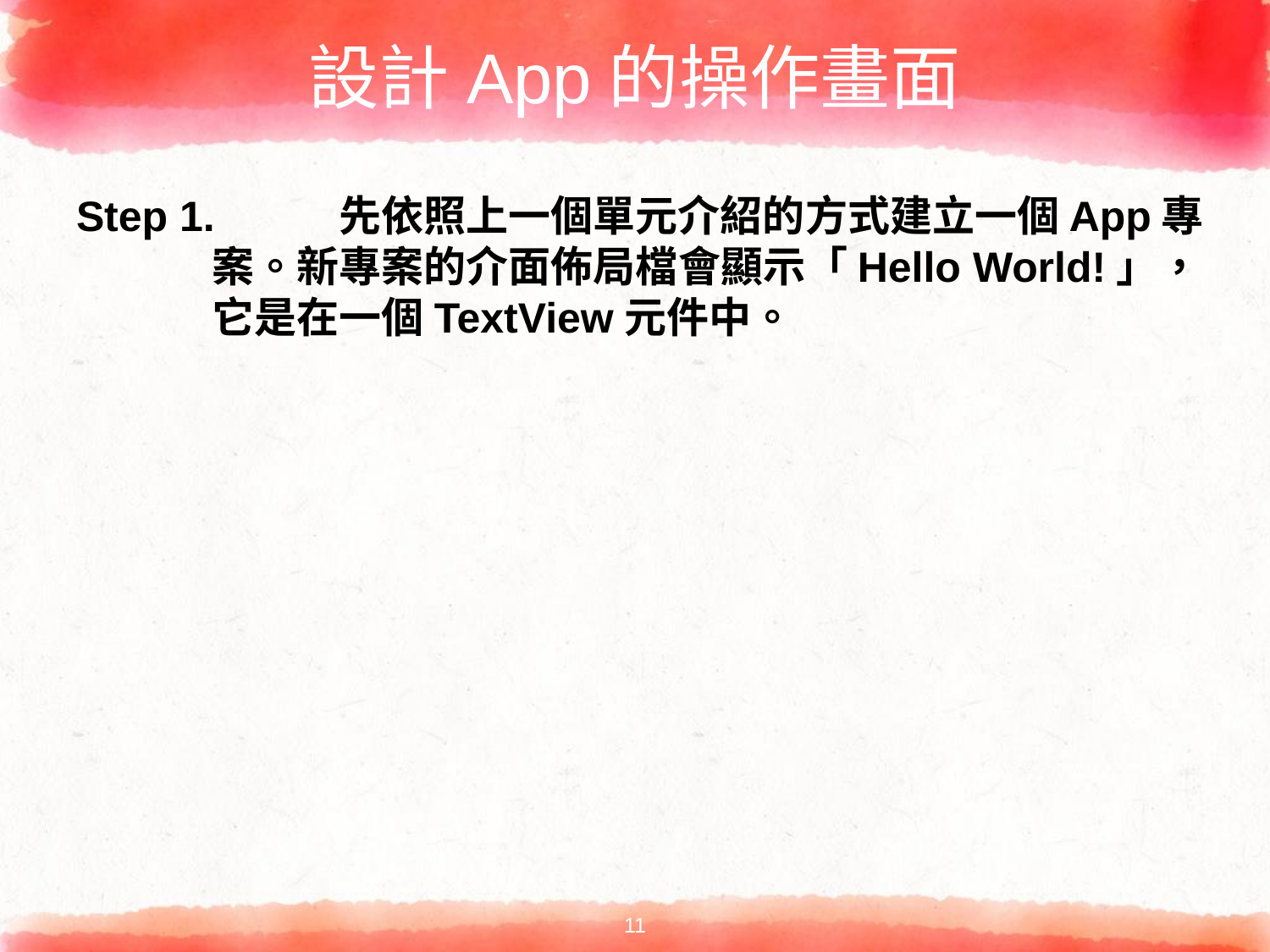

# 設計App的操作畫面
Step 1.	先依照上一個單元介紹的方式建立一個App專案。新專案的介面佈局檔會顯示「Hello World!」，它是在一個TextView元件中。
11